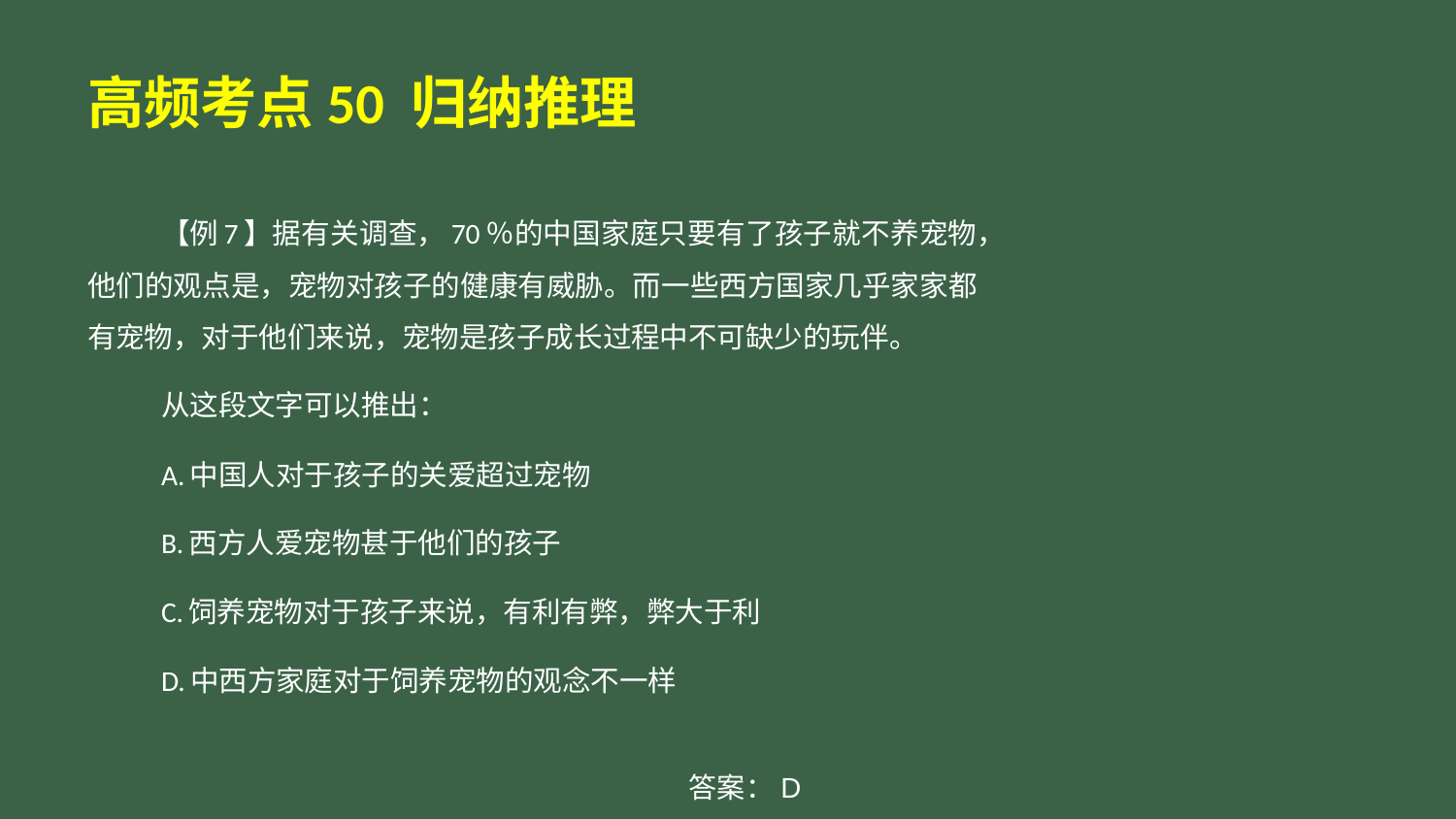

# 高频考点50 归纳推理
【例7】据有关调查，70％的中国家庭只要有了孩子就不养宠物，他们的观点是，宠物对孩子的健康有威胁。而一些西方国家几乎家家都有宠物，对于他们来说，宠物是孩子成长过程中不可缺少的玩伴。
从这段文字可以推出：
A.中国人对于孩子的关爱超过宠物
B.西方人爱宠物甚于他们的孩子
C.饲养宠物对于孩子来说，有利有弊，弊大于利
D.中西方家庭对于饲养宠物的观念不一样

答案：D